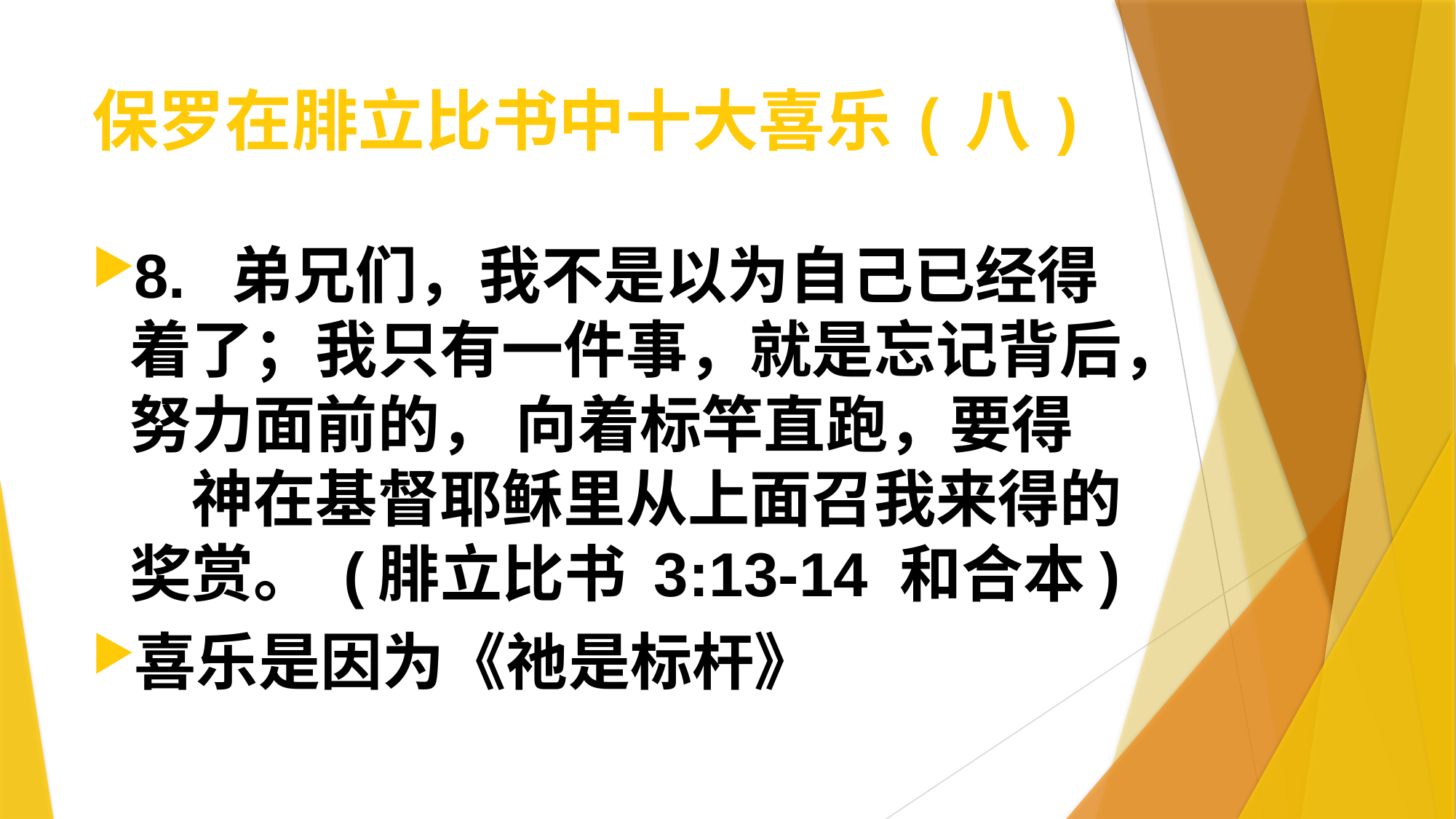

# 保罗在腓立比书中十大喜乐(八)
8.	弟兄们，我不是以为自己已经得着了；我只有一件事，就是忘记背后，努力面前的， 向着标竿直跑，要得　神在基督耶稣里从上面召我来得的奖赏。 (腓立比书 3:13-14 和合本)
喜乐是因为《祂是标杆》